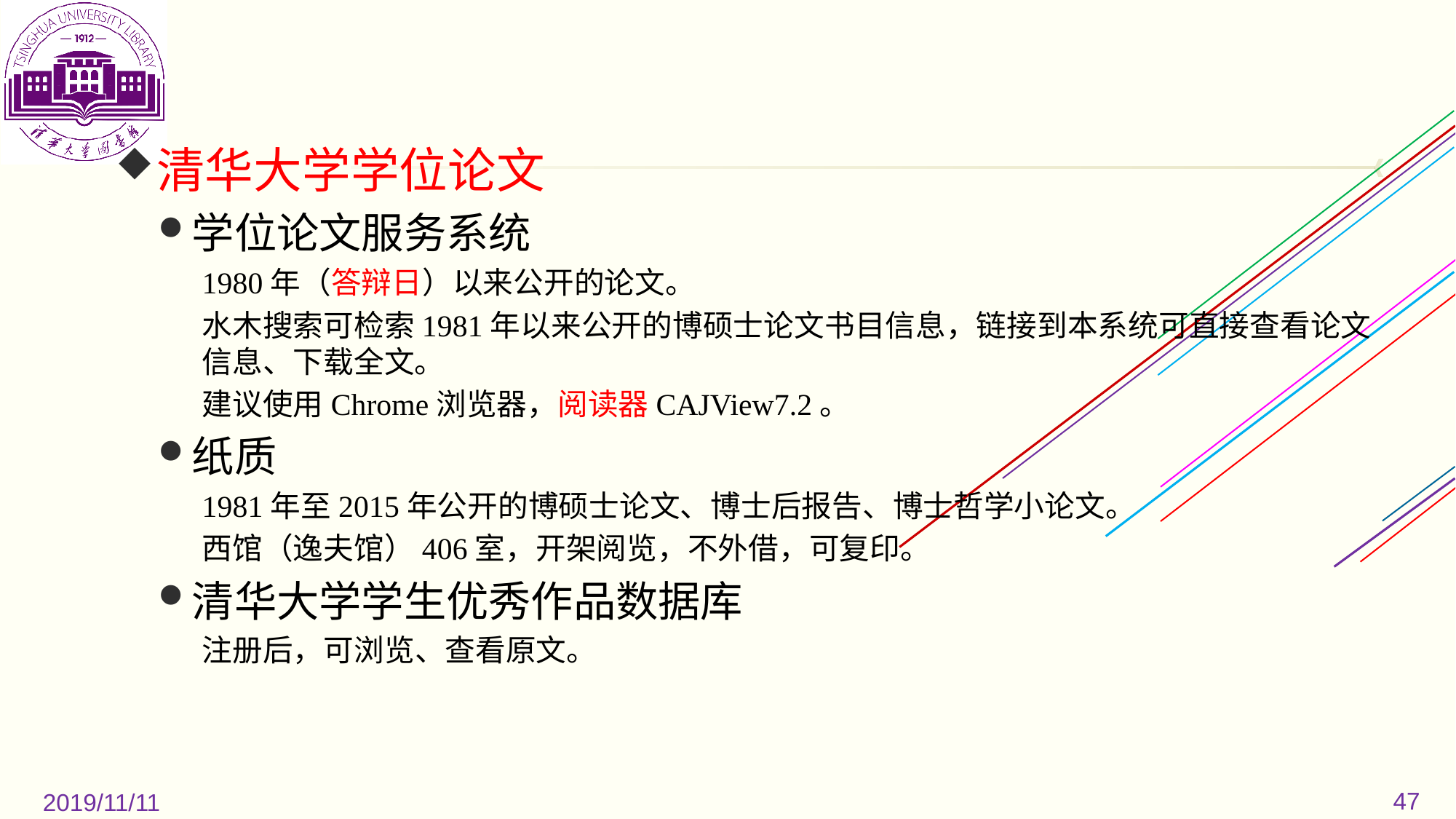

清华大学学位论文
学位论文服务系统
1980年（答辩日）以来公开的论文。
水木搜索可检索1981年以来公开的博硕士论文书目信息，链接到本系统可直接查看论文信息、下载全文。
建议使用Chrome浏览器，阅读器CAJView7.2。
纸质
1981年至2015年公开的博硕士论文、博士后报告、博士哲学小论文。
西馆（逸夫馆）406室，开架阅览，不外借，可复印。
清华大学学生优秀作品数据库
注册后，可浏览、查看原文。
47
2019/11/11